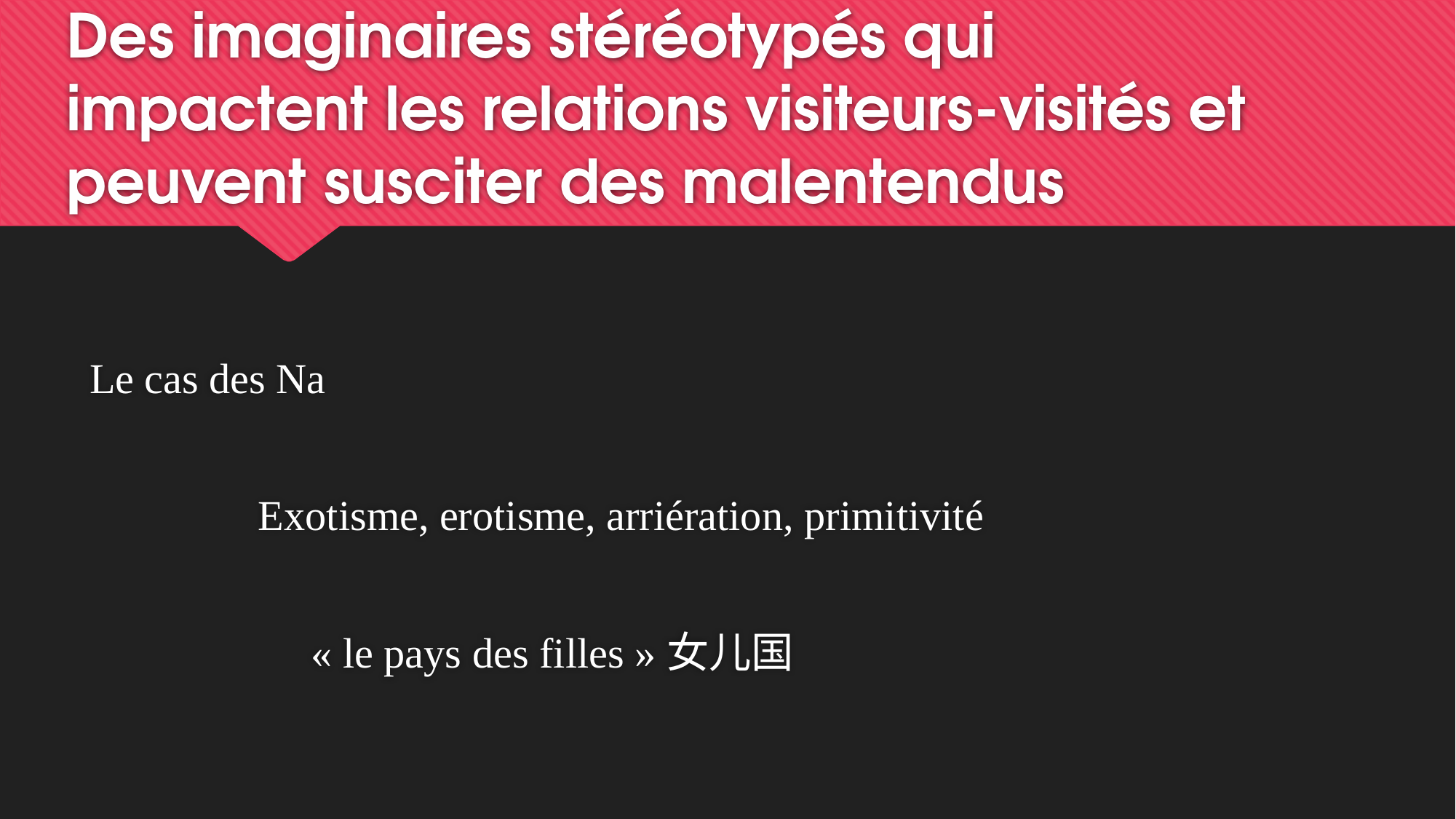

# Des imaginaires stéréotypés qui impactent les relations visiteurs-visités et peuvent susciter des malentendus
Le cas des Na

                Exotisme, erotisme, arriération, primitivité

                     « le pays des filles »女儿国